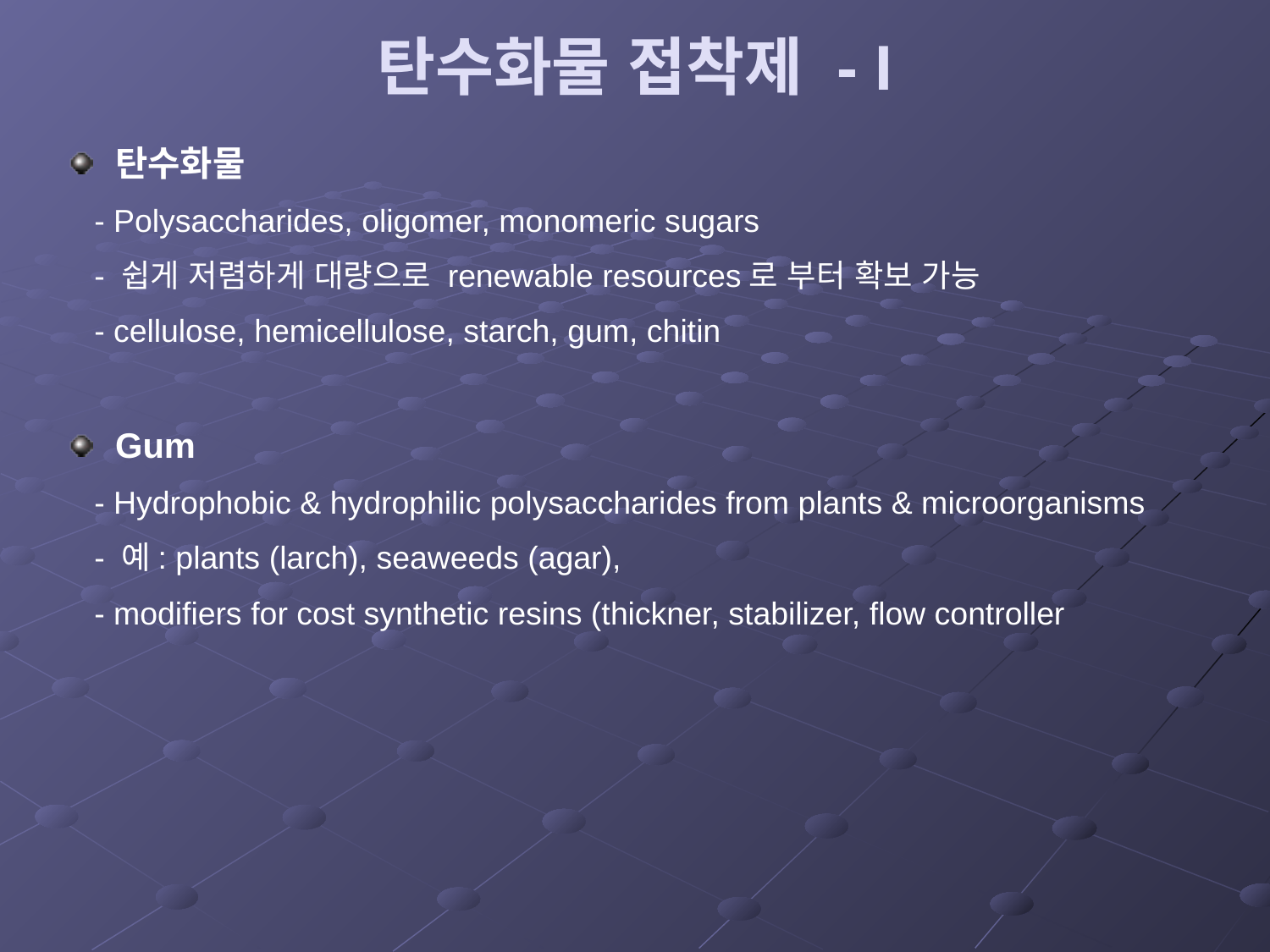

# 탄수화물 접착제 - I
탄수화물
   - Polysaccharides, oligomer, monomeric sugars
   - 쉽게 저렴하게 대량으로 renewable resources로 부터 확보 가능
   - cellulose, hemicellulose, starch, gum, chitin

Gum
   - Hydrophobic & hydrophilic polysaccharides from plants & microorganisms
   - 예: plants (larch), seaweeds (agar),
   - modifiers for cost synthetic resins (thickner, stabilizer, flow controller